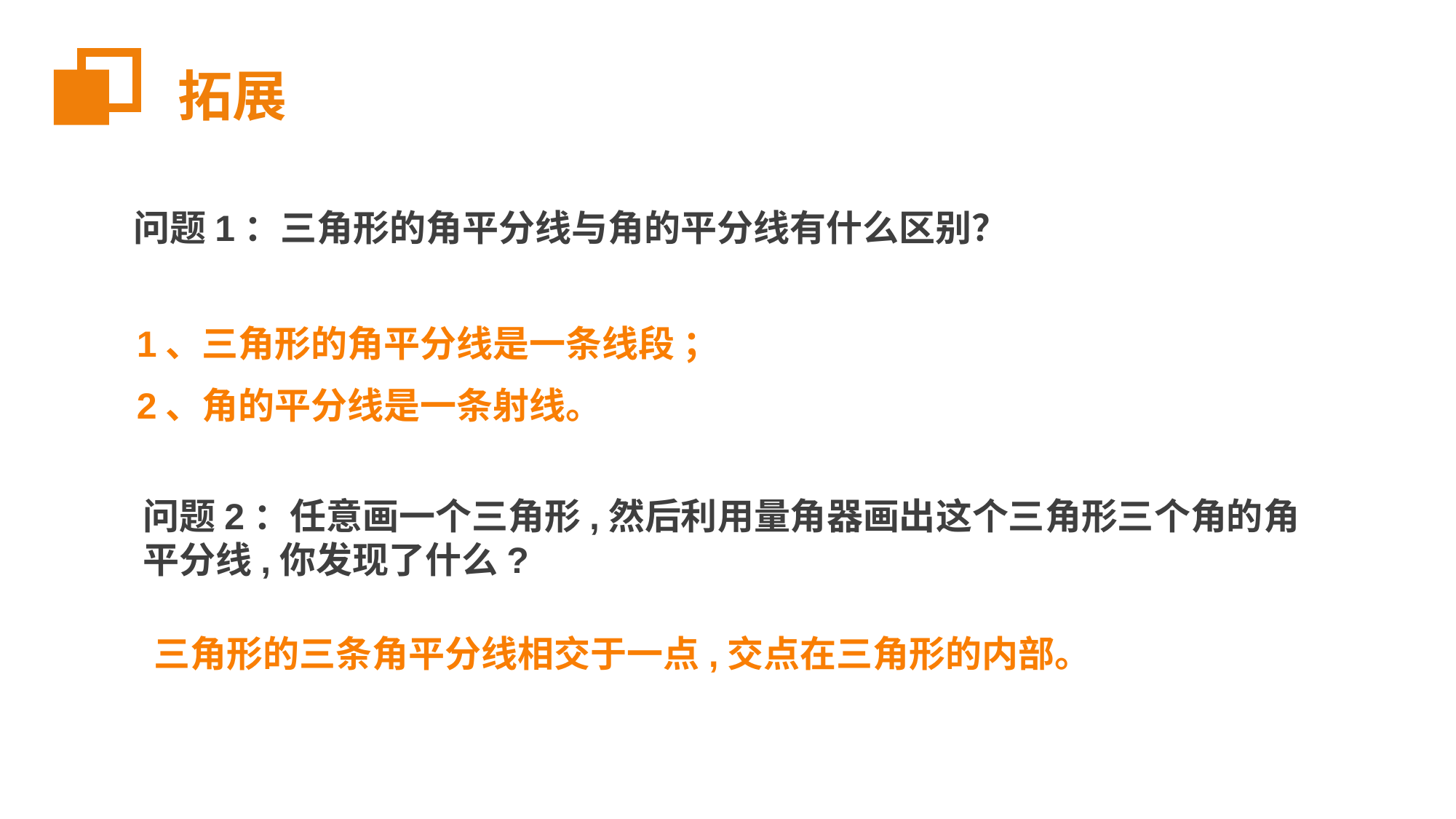

拓展
问题1：三角形的角平分线与角的平分线有什么区别？
1、三角形的角平分线是一条线段 ；
2、角的平分线是一条射线。
问题2：任意画一个三角形,然后利用量角器画出这个三角形三个角的角平分线,你发现了什么?
三角形的三条角平分线相交于一点,交点在三角形的内部。